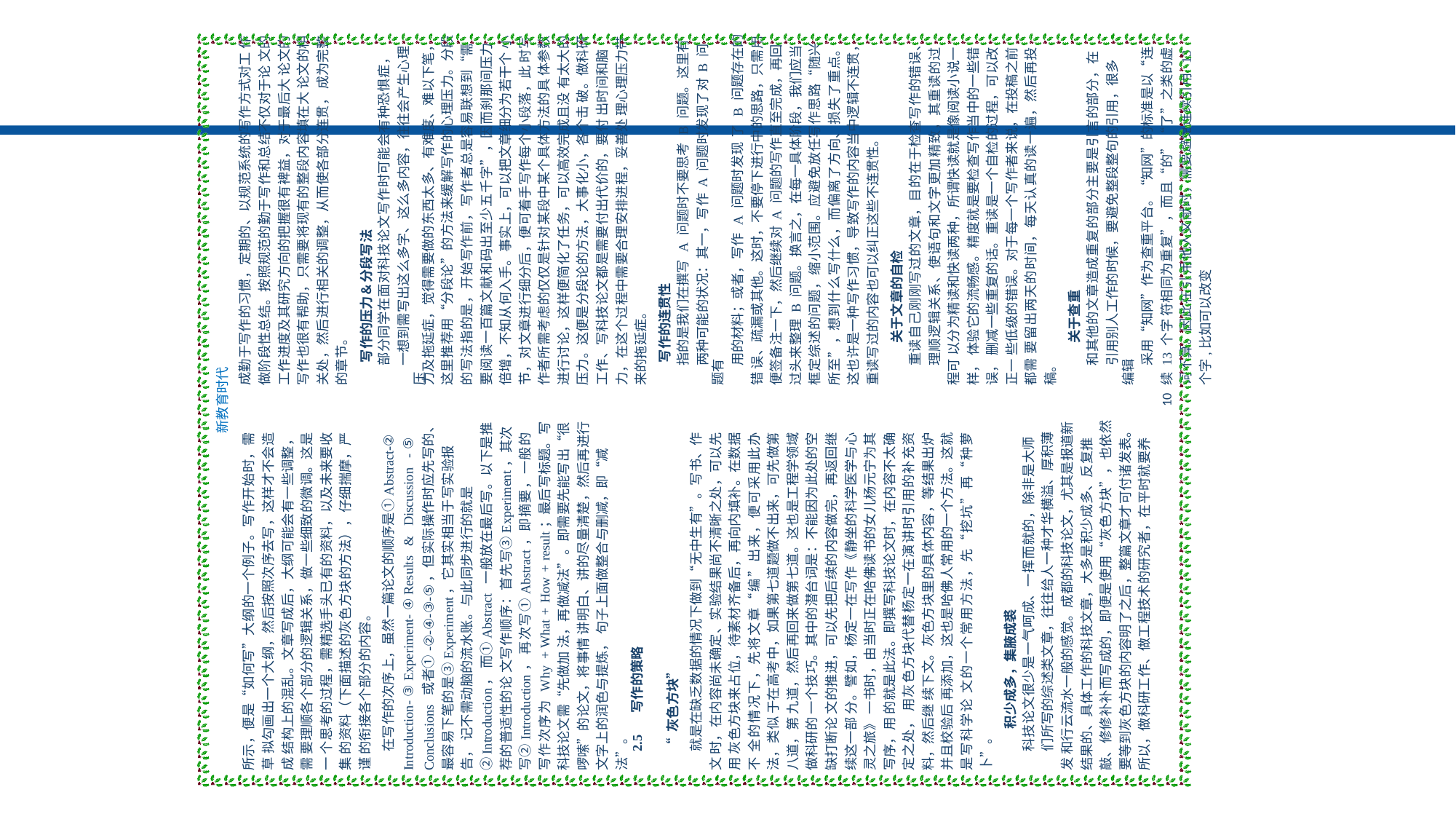

力及拖延症，觉得需要做的东西太多、有难度、难以下笔， 这里推荐用“分段论”的方法来缓解写作的心理压力。分段 的写法指的是，开始写作前，写作者总是容易联想到“需 要阅读一百篇文献和码出至少五千字”，因而刹那间压力 倍增，不知从何入手。事实上，可以把文章细分为若干个 小节，对文章进行细分后，便可着手写作每个小段落，此 时写作者所需考虑的仅仅是针对某段中某个具体方法的具 体参数进行讨论，这样便简化了任务，可以高效完成且没 有太大的压力。这便是分段论的方法，大事化小，各个击 破。做科研工作、写科技论文都是需要付出代价的，要付 出时间和脑力，在这个过程中需要合理安排进程，妥善处 理心理压力带来的拖延症。
写作的连贯性
指的是我们在撰写 A 问题时不要思考 B 问题。这里有
两种可能的状况：其一，写作 A 问题时发现了对 B 问题有
用的材料；或者，写作 A 问题时发现 了 B 问题存在的错 误、疏漏或其他。这时，不要停下进行中的思路，只需用 便签备注一下，然后继续对 A 问题的写作直至完成，再回 过头来整理 B 问题。换言之，在每一具体阶段，我们应当 框定综述的问题，缩小范围。应避免放任写作思路“随兴 所至”，想到什么写什么，而偏离了方向、损失了重点。 这也许是一种写作习惯，导致写作的内容当中逻辑不连贯， 重读写过的内容也可以纠正这些不连贯性。
关于文章的自检
重读自己刚刚写过的文章，目的在于检查写作的错误、
理顺逻辑关系、使语句和文字更加精致，其重读的过程可 以分为精读和快读两种，所谓快读就是像阅读小说一样， 体验它的流畅感。精度就是要检查写作当中的一些错误， 删减一些重复的话。重读是一个自检的过程，可以改正一 些低级的错误。对于每一个写作者来说，在投稿之前都需 要留出两天的时间，每天认真的读一遍，然后再投稿。
关于查重
和其他的文章造成重复的部分主要是引言的部分，在
引用别人工作的时候，要避免整段整句的引用，很多编辑
采用“知网”作为查重平台。“知网”的标准是以“连续 13 个字 符相同为重复”，而且“的”“了”之类的虚词不算。因此在引 用他人文献时，需要避免连续引用  13  个字,比如可以改变
新教育时代
成勤于写作的习惯，定期的、以规范系统的写作方式对工 作做阶段性总结。按照规范的勤于写作和总结不仅对于论 文的工作进度及其研究方向的把握很有裨益，对于最后大 论文的写作也很有帮助，只需要将现有的整段内容填在大 论文的相关处，然后进行相关的调整，从而使各部分连贯， 成为完整的章节。
写作的压力＆分段写法
部分同学在面对科技论文写作时可能会有种恐惧症，
一想到需写出这么多字、这么多内容，往往会产生心理压
10
Conclusions  或者①-②-④-③-⑤，但实际操作时应先写的、 最容易下笔的是③Experiment，它其实相当于写实验报告， 记不需动脑的流水账。与此同步进行的就是②Introduction， 而①Abstract  一般放在最后写。以下是推荐的普适性的论 文写作顺序：首先写③Experiment，其次写②Introduction， 再次写①Abstract，即摘要，一般的写作次序为  Why  + What + How + result；最后写标题。写科技论文需“先做加 法，再做减法”。即需要先能写出“很啰嗦”的论文，将事情 讲明白、讲的尽量清楚，然后再进行文字上的润色与提炼， 句子上面做整合与删减，即“减法”。
“ 灰色方块”
就是在缺乏数据的情况下做到“无中生有”。写书、作文 时，在内容尚未确定、实验结果尚不清晰之处，可以先用 灰色方块来占位，待素材齐备后，再向内填补。在数据不 全的情况下，先将文章“编”出来，便可采用此办法，类似 于在高考中，如果第七道题做不出来，可先做第八道，第 九道，然后再回来做第七道。这也是工程学领域做科研的 一个技巧。其中的潜台词是：不能因为此处的空缺打断论 文的推进，可以先把后续的内容做完，再返回继续这一部 分。譬如，杨定一在写作《静坐的科学医学与心灵之旅》 一书时，由当时正在哈佛读书的女儿杨元宁为其写序，用 的就是此法。即撰写科技论文时，在内容不太确定之处， 用灰色方块代替杨定一在演讲时引用的补充资料，然后继 续下文。灰色方块里的具体内容，等结果出炉并且校验后 再添加，这也是哈佛人常用的一个方法。这就是写科学论 文的一个常用方法，先“挖坑”再“种萝卜”。
积少成多，集腋成裘
科技论文很少是一气呵成、一挥而就的，除非是大师
们所写的综述类文章，往往给人一种才华横溢、厚积薄发 和行云流水一般的感觉。成都的科技论文，尤其是报道新 结果的、具体工作的科技文章，大多是积少成多、反复推 敲、修修补补而写成的，即便是使用“灰色方块”，也依然 要等到灰色方块的内容明了之后，整篇文章才可付诸发表。 所以，做科研工作、做工程技术的研究者，在平时就要养
所示，便是“如何写”大纲的一个例子。写作开始时，需草 拟勾画出一个大纲，然后按照次序去写，这样才不会造成 结构上的混乱。文章写成后，大纲可能会有一些调整，需 要理顺各个部分的逻辑关系，做一些细致的微调。这是一 个思考的过程，需精选手头已有的资料，以及未来要收集 的资料（下面描述的灰色方块的方法），仔细揣摩，严谨 的衔接各个部分的内容。
在写作的次序上，虽然一篇论文的顺序是①Abstract-②
Introduction- ③ Experiment- ④ Results   &   Discussion   - ⑤
写作的策略
2.5